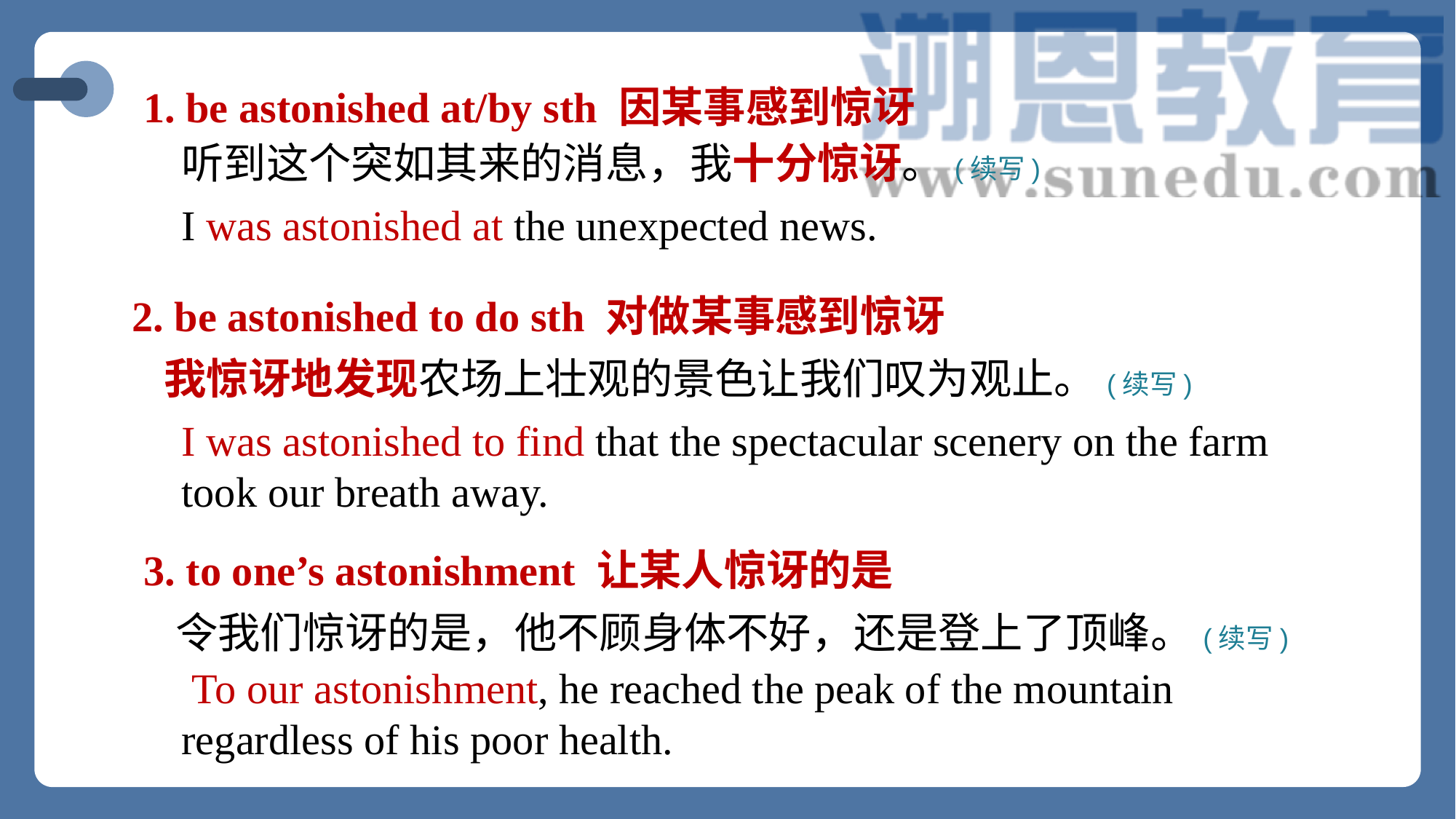

1. be astonished at/by sth 因某事感到惊讶
听到这个突如其来的消息，我十分惊讶。(续写)
I was astonished at the unexpected news.
2. be astonished to do sth 对做某事感到惊讶
我惊讶地发现农场上壮观的景色让我们叹为观止。(续写)
I was astonished to find that the spectacular scenery on the farm took our breath away.
3. to one’s astonishment 让某人惊讶的是
令我们惊讶的是，他不顾身体不好，还是登上了顶峰。(续写)
 To our astonishment, he reached the peak of the mountain regardless of his poor health.